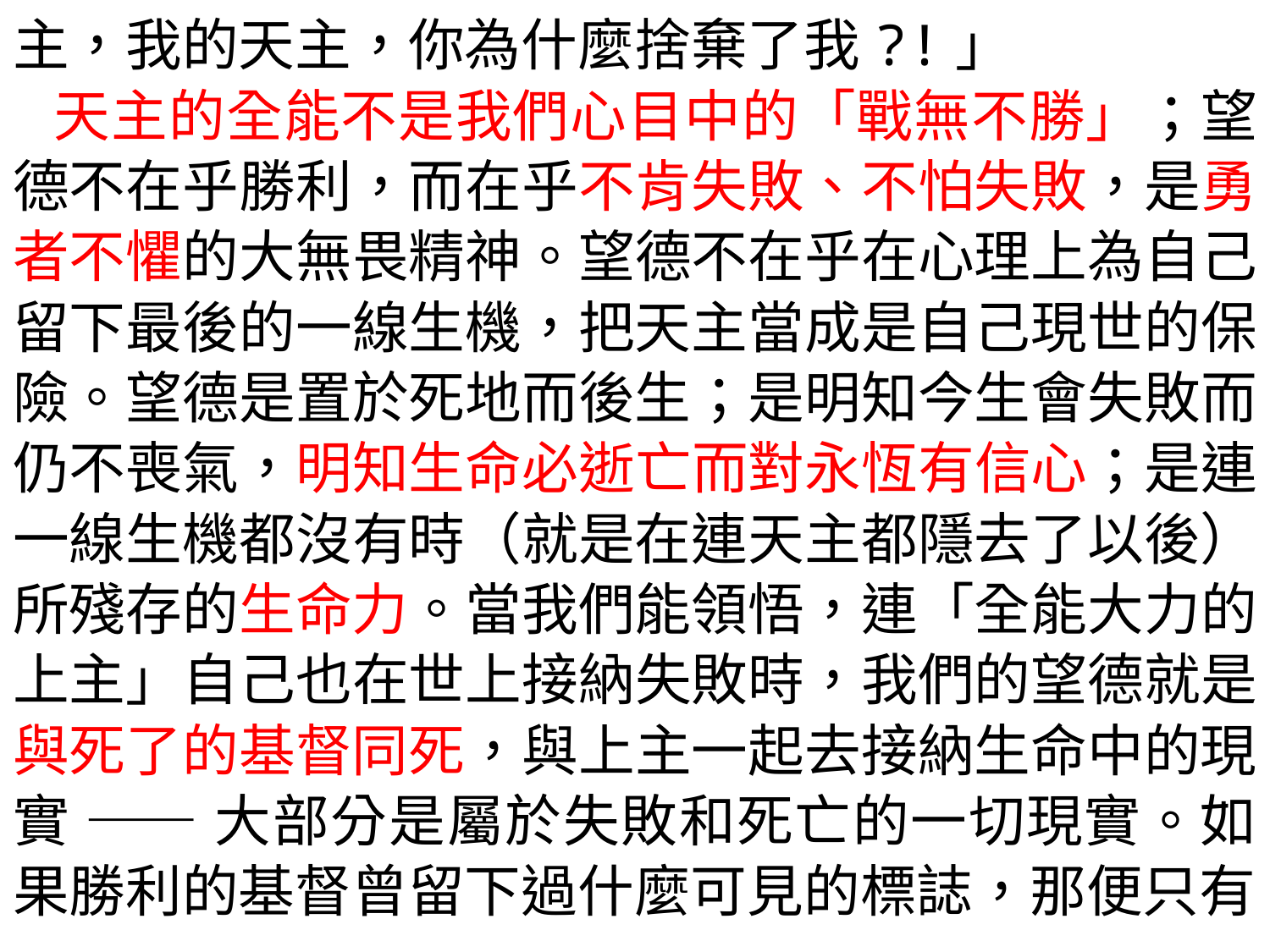

主，我的天主，你為什麼捨棄了我?!」
  天主的全能不是我們心目中的「戰無不勝」；望德不在乎勝利，而在乎不肯失敗、不怕失敗，是勇者不懼的大無畏精神。望德不在乎在心理上為自己留下最後的一線生機，把天主當成是自己現世的保險。望德是置於死地而後生；是明知今生會失敗而仍不喪氣，明知生命必逝亡而對永恆有信心；是連一線生機都沒有時（就是在連天主都隱去了以後）所殘存的生命力。當我們能領悟，連「全能大力的上主」自己也在世上接納失敗時，我們的望德就是與死了的基督同死，與上主一起去接納生命中的現實 ―― 大部分是屬於失敗和死亡的一切現實。如果勝利的基督曾留下過什麼可見的標誌，那便只有